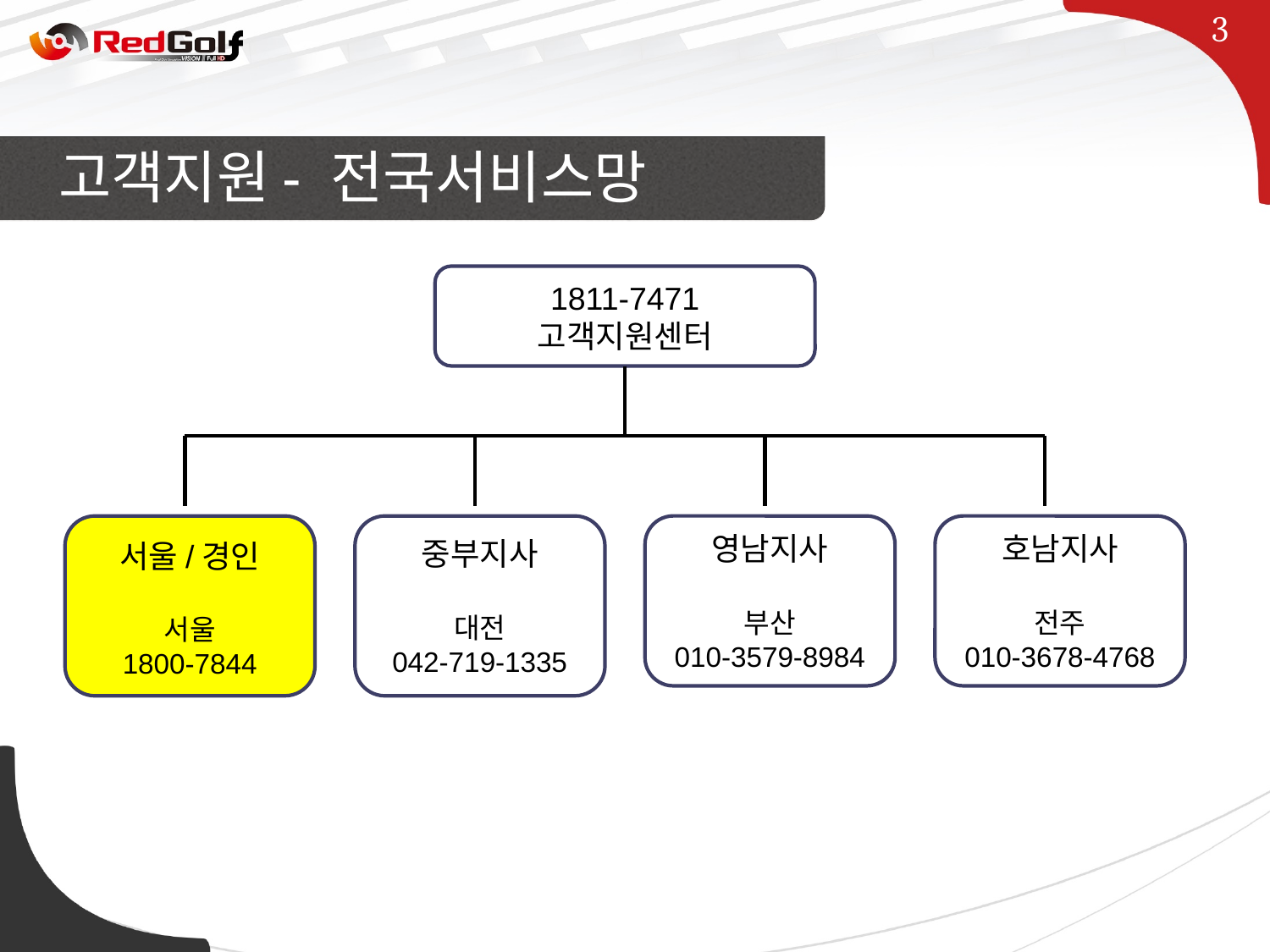

3
# 고객지원- 전국서비스망

1811-7471
고객지원센터

서울/경인

서울
1800-7844

중부지사

대전
042-719-1335

영남지사

부산
010-3579-8984
호남지사

전주
010-3678-4768